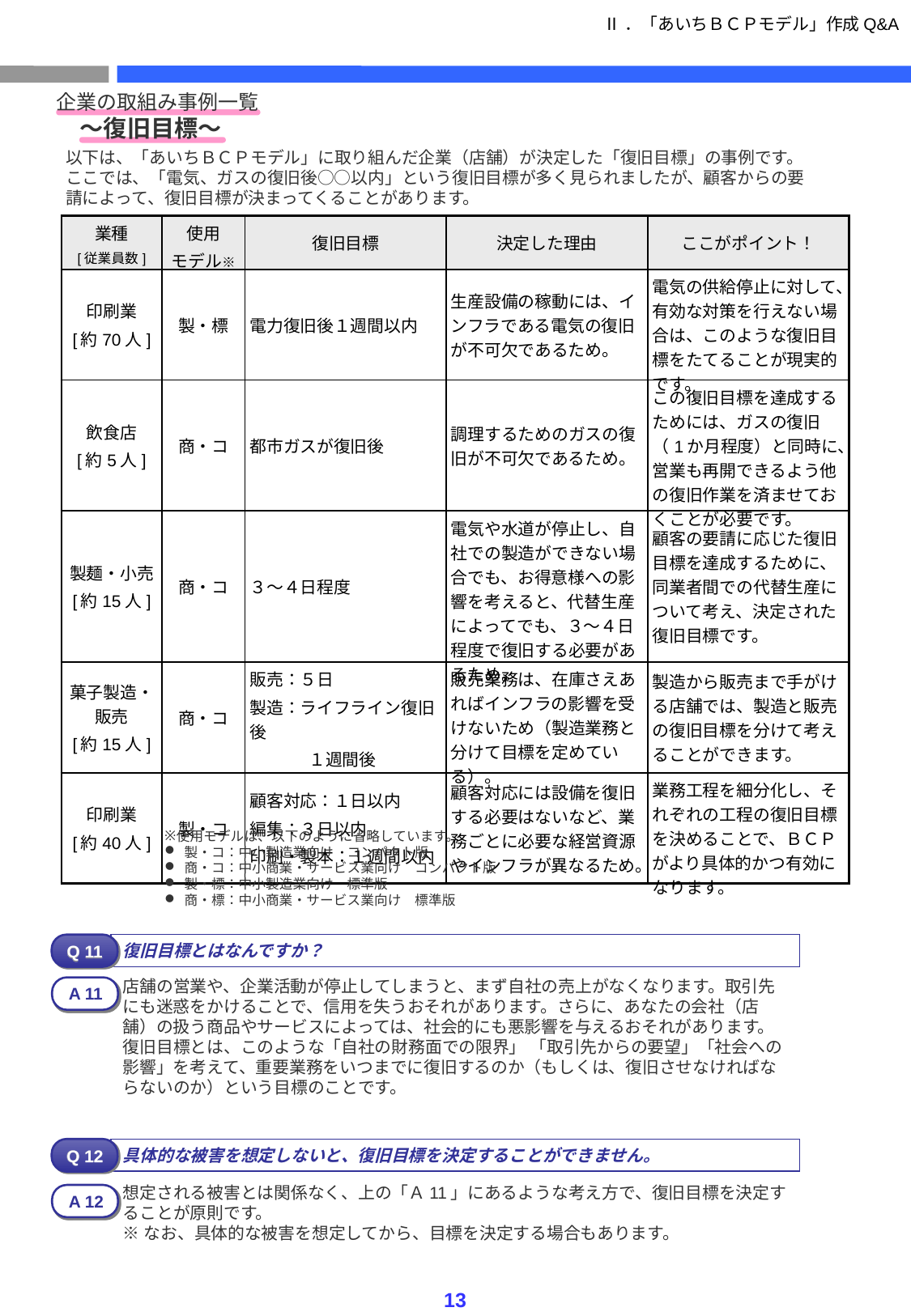

Ⅱ．「あいちＢＣＰモデル」作成Q&A
企業の取組み事例一覧
　～復旧目標～

以下は、「あいちＢＣＰモデル」に取り組んだ企業（店舗）が決定した「復旧目標」の事例です。ここでは、「電気、ガスの復旧後○○以内」という復旧目標が多く見られましたが、顧客からの要請によって、復旧目標が決まってくることがあります。
| 業種 [従業員数] | 使用 モデル※ | 復旧目標 | 決定した理由 | ここがポイント！ |
| --- | --- | --- | --- | --- |
| 印刷業 [約70人] | 製・標 | 電力復旧後１週間以内 | 生産設備の稼動には、インフラである電気の復旧が不可欠であるため。 | 電気の供給停止に対して、有効な対策を行えない場合は、このような復旧目標をたてることが現実的です。 |
| 飲食店 [約5人] | 商・コ | 都市ガスが復旧後 | 調理するためのガスの復旧が不可欠であるため。 | この復旧目標を達成するためには、ガスの復旧（1か月程度）と同時に、営業も再開できるよう他の復旧作業を済ませておくことが必要です。 |
| 製麺・小売 [約15人] | 商・コ | ３～４日程度 | 電気や水道が停止し、自社での製造ができない場合でも、お得意様への影響を考えると、代替生産によってでも、３～４日程度で復旧する必要があるため。 | 顧客の要請に応じた復旧目標を達成するために、同業者間での代替生産について考え、決定された復旧目標です。 |
| 菓子製造・販売 [約15人] | 商・コ | 販売：５日 製造：ライフライン復旧後 　　　１週間後 | 販売業務は、在庫さえあればインフラの影響を受けないため（製造業務と分けて目標を定めている）。 | 製造から販売まで手がける店舗では、製造と販売の復旧目標を分けて考えることができます。 |
| 印刷業 [約40人] | 製・コ | 顧客対応：１日以内 編集：３日以内 印刷・製本：１週間以内 | 顧客対応には設備を復旧する必要はないなど、業務ごとに必要な経営資源やインフラが異なるため。 | 業務工程を細分化し、それぞれの工程の復旧目標を決めることで、ＢＣＰがより具体的かつ有効になります。 |
使用モデルは、以下のように省略しています。
 製・コ：中小製造業向け　コンパクト版
 商・コ：中小商業・サービス業向け　コンパクト版
 製・標：中小製造業向け　標準版
 商・標：中小商業・サービス業向け　標準版

復旧目標とはなんですか？
Q 11
店舗の営業や、企業活動が停止してしまうと、まず自社の売上がなくなります。取引先にも迷惑をかけることで、信用を失うおそれがあります。さらに、あなたの会社（店舗）の扱う商品やサービスによっては、社会的にも悪影響を与えるおそれがあります。
復旧目標とは、このような「自社の財務面での限界」 「取引先からの要望」「社会への影響」を考えて、重要業務をいつまでに復旧するのか（もしくは、復旧させなければならないのか）という目標のことです。
A 11

具体的な被害を想定しないと、復旧目標を決定することができません。
Q 12
想定される被害とは関係なく、上の「Ａ11」にあるような考え方で、復旧目標を決定することが原則です。
※なお、具体的な被害を想定してから、目標を決定する場合もあります。
A 12

13